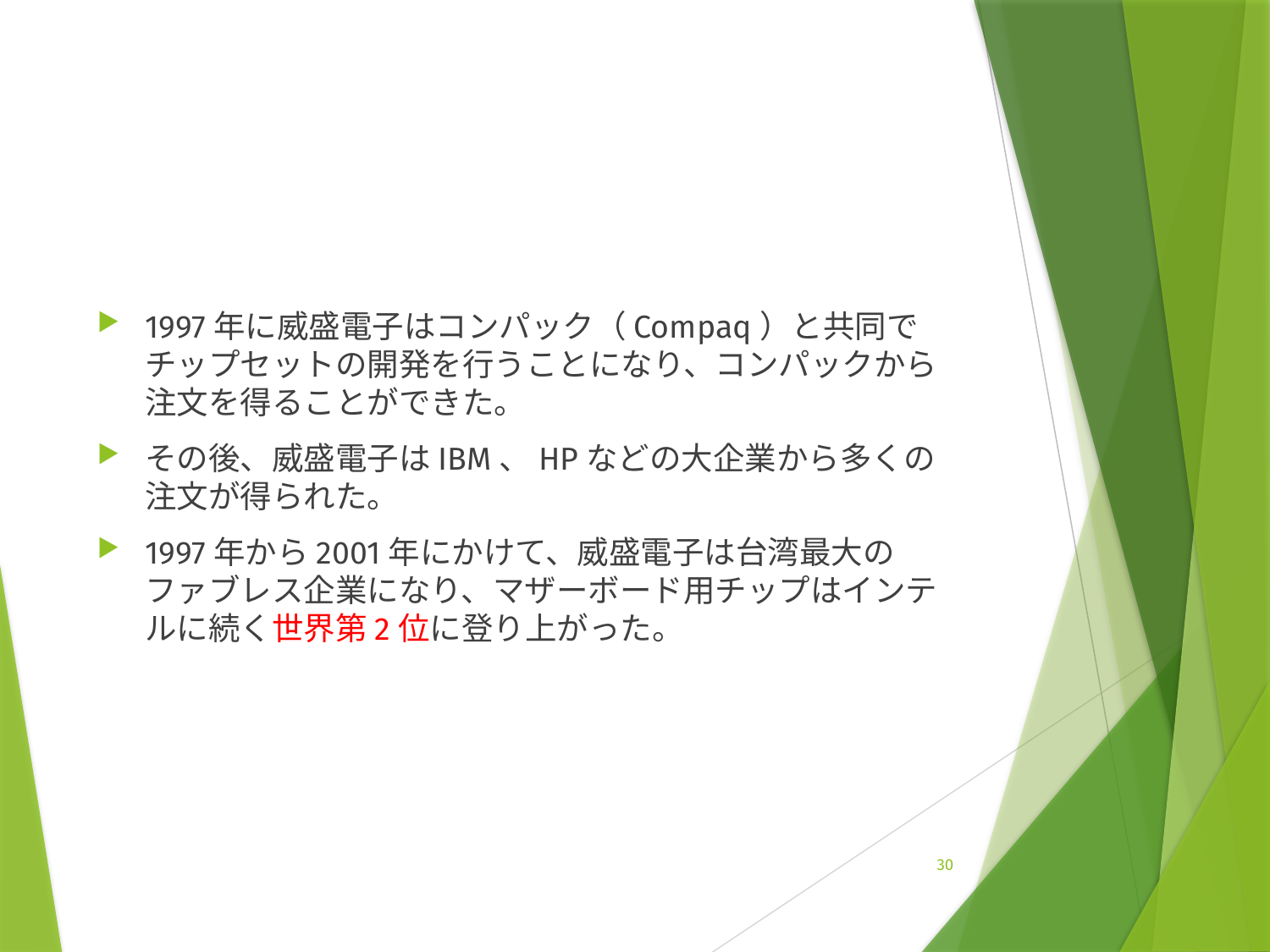

#
1997年に威盛電子はコンパック（Compaq）と共同でチップセットの開発を行うことになり、コンパックから注文を得ることができた。
その後、威盛電子はIBM、HPなどの大企業から多くの注文が得られた。
1997年から2001年にかけて、威盛電子は台湾最大のファブレス企業になり、マザーボード用チップはインテルに続く世界第2位に登り上がった。
30